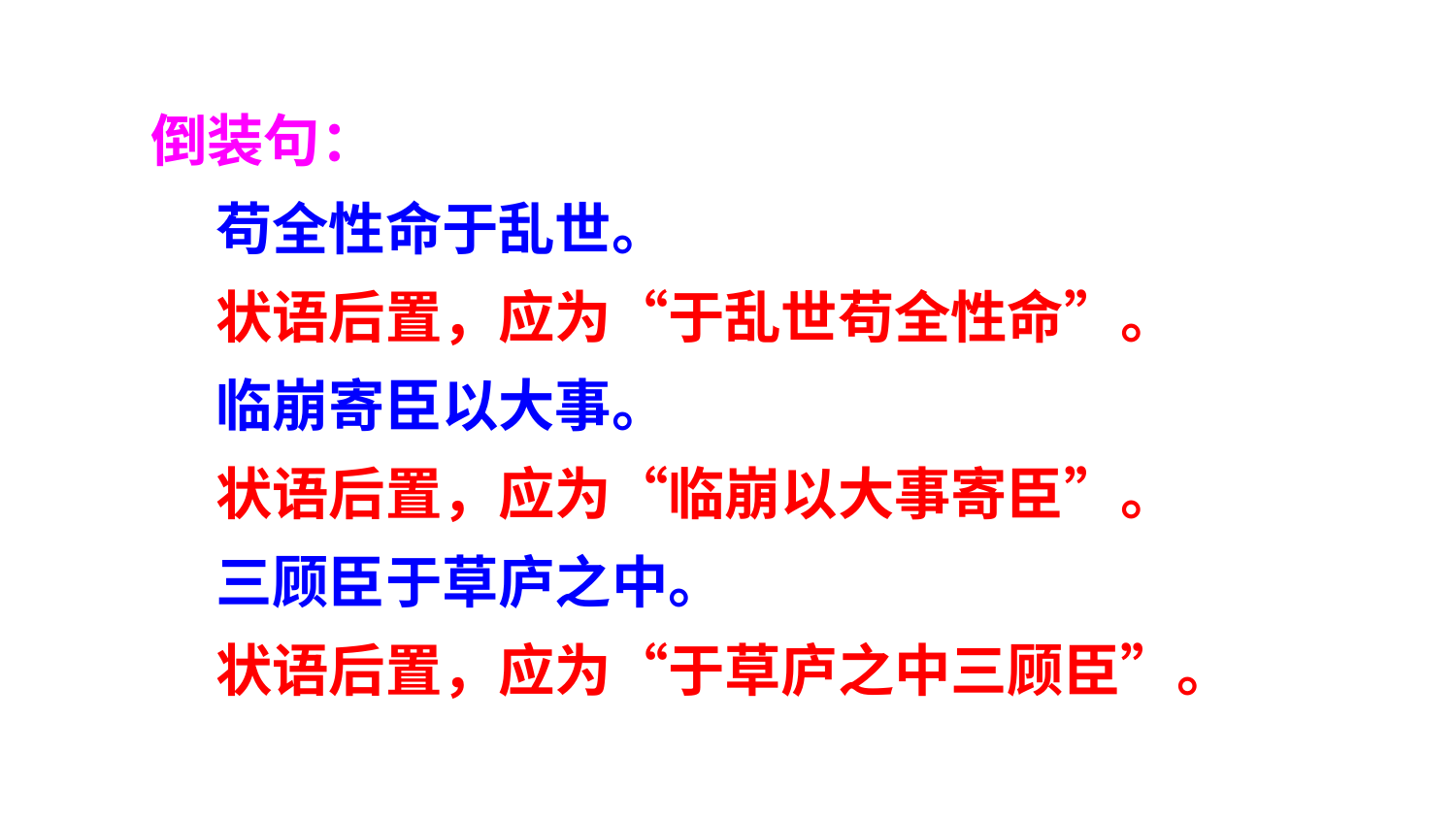

倒装句：
    苟全性命于乱世。
    状语后置，应为“于乱世苟全性命”。
    临崩寄臣以大事。
    状语后置，应为“临崩以大事寄臣”。
    三顾臣于草庐之中。
    状语后置，应为“于草庐之中三顾臣”。